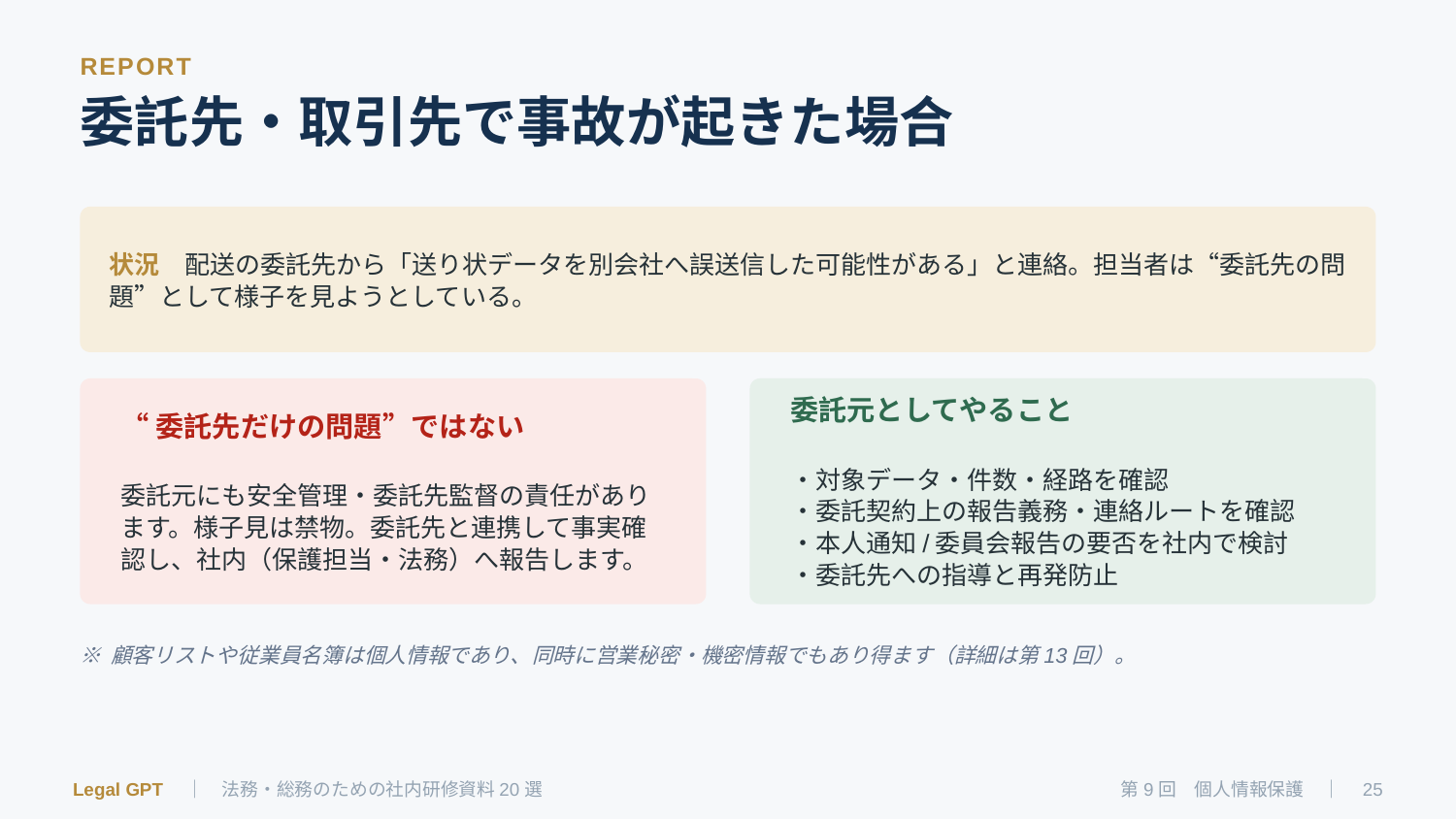

REPORT
委託先・取引先で事故が起きた場合

状況　配送の委託先から「送り状データを別会社へ誤送信した可能性がある」と連絡。担当者は“委託先の問題”として様子を見ようとしている。

“委託先だけの問題”ではない

委託元にも安全管理・委託先監督の責任があります。様子見は禁物。委託先と連携して事実確認し、社内（保護担当・法務）へ報告します。
委託元としてやること

・対象データ・件数・経路を確認
・委託契約上の報告義務・連絡ルートを確認
・本人通知/委員会報告の要否を社内で検討
・委託先への指導と再発防止
※ 顧客リストや従業員名簿は個人情報であり、同時に営業秘密・機密情報でもあり得ます（詳細は第13回）。
Legal GPT　｜　法務・総務のための社内研修資料20選
第9回　個人情報保護　｜　25